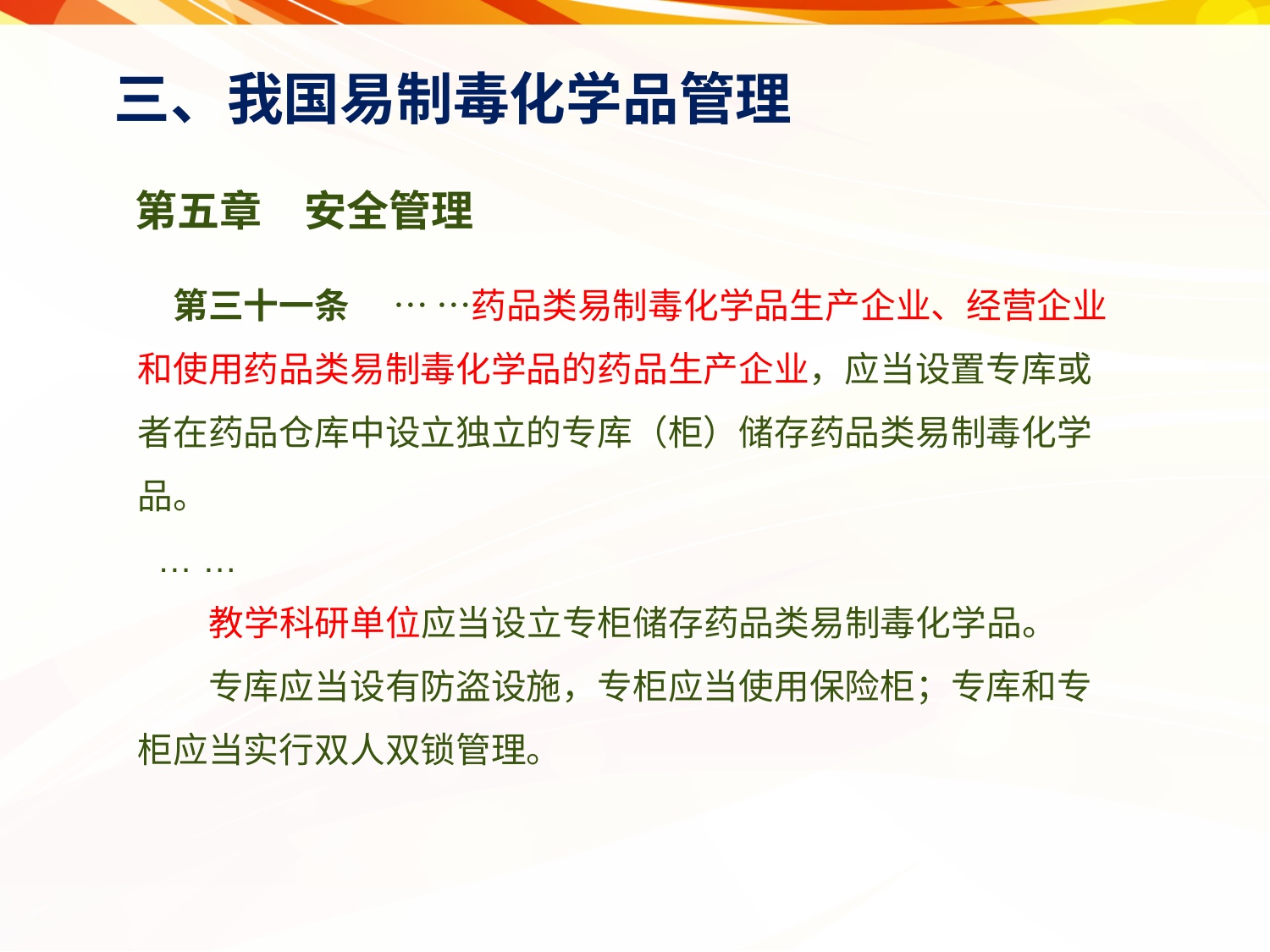

三、我国易制毒化学品管理
第五章　安全管理

　第三十一条　 … …药品类易制毒化学品生产企业、经营企业和使用药品类易制毒化学品的药品生产企业，应当设置专库或者在药品仓库中设立独立的专库（柜）储存药品类易制毒化学品。
  … …
        教学科研单位应当设立专柜储存药品类易制毒化学品。
　　专库应当设有防盗设施，专柜应当使用保险柜；专库和专柜应当实行双人双锁管理。